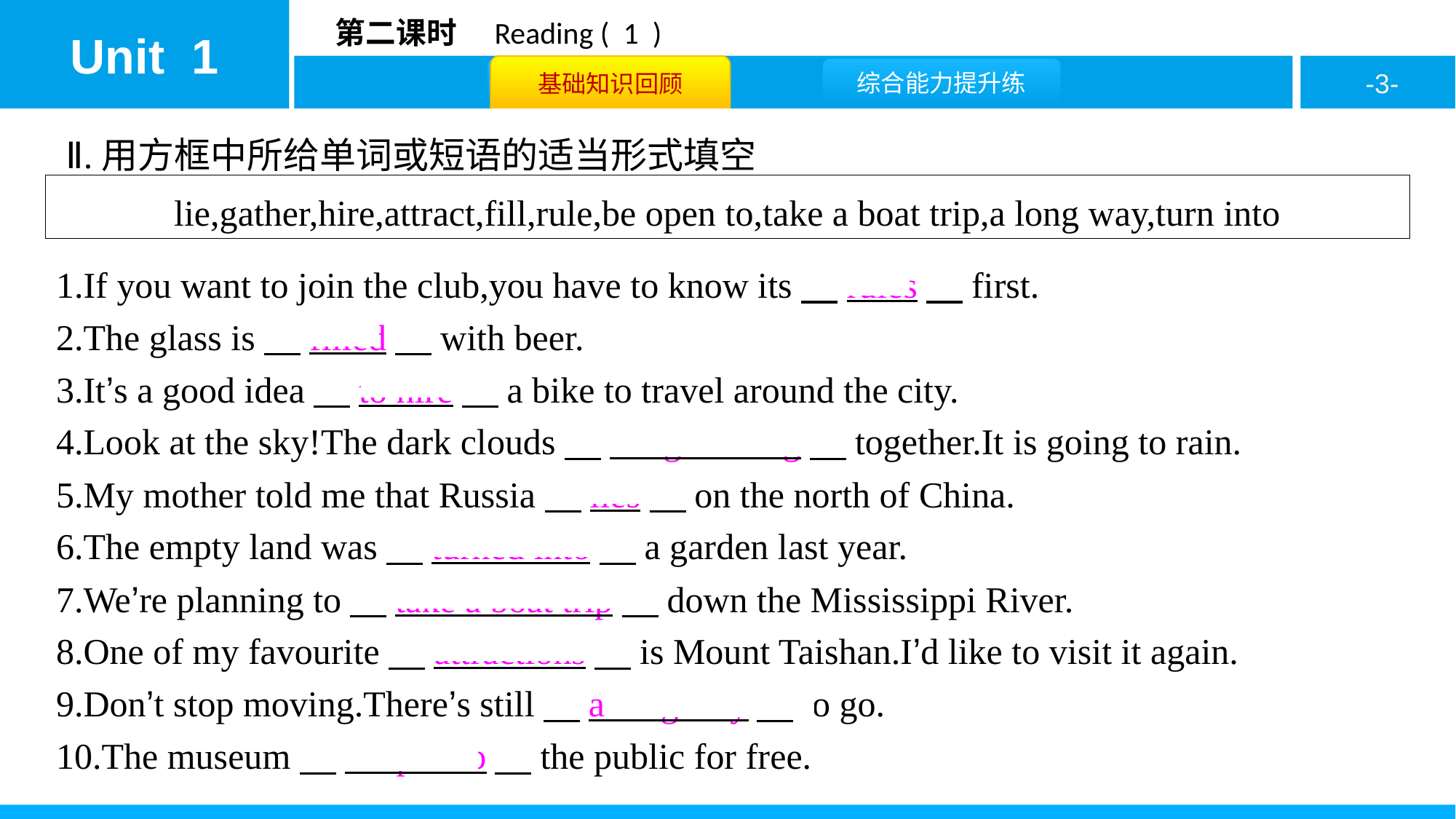

Ⅱ.用方框中所给单词或短语的适当形式填空
lie,gather,hire,attract,fill,rule,be open to,take a boat trip,a long way,turn into
1.If you want to join the club,you have to know its　rules　first.
2.The glass is　filled　with beer.
3.It’s a good idea　to hire　a bike to travel around the city.
4.Look at the sky!The dark clouds　are gathering　together.It is going to rain.
5.My mother told me that Russia　lies　on the north of China.
6.The empty land was　turned into　a garden last year.
7.We’re planning to　take a boat trip　down the Mississippi River.
8.One of my favourite　attractions　is Mount Taishan.I’d like to visit it again.
9.Don’t stop moving.There’s still　a long way　to go.
10.The museum　is open to　the public for free.